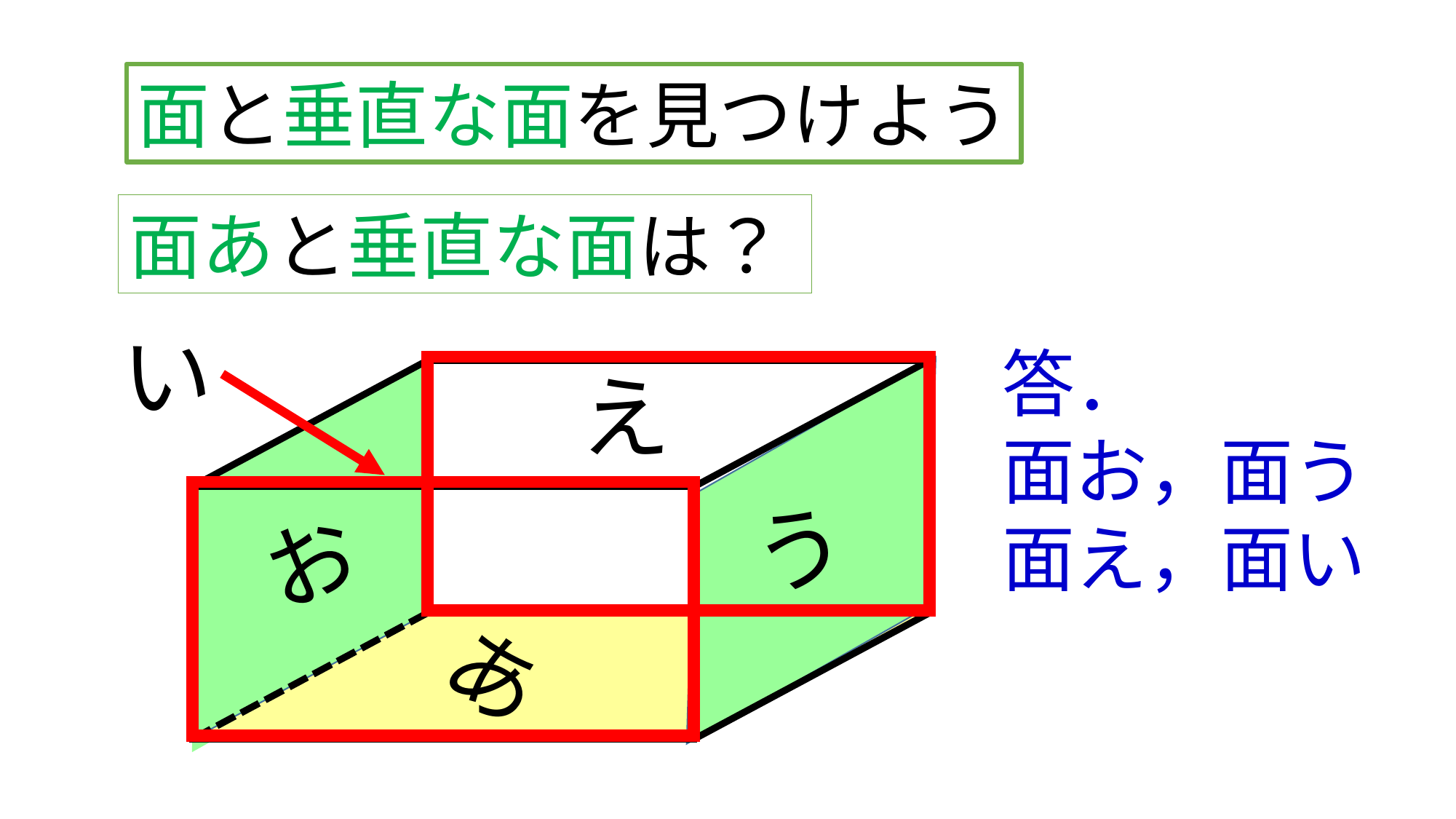

面と垂直な面を見つけよう
面あと垂直な面は？
い
答．
面お，面う
面え，面い
え

う
お

あ